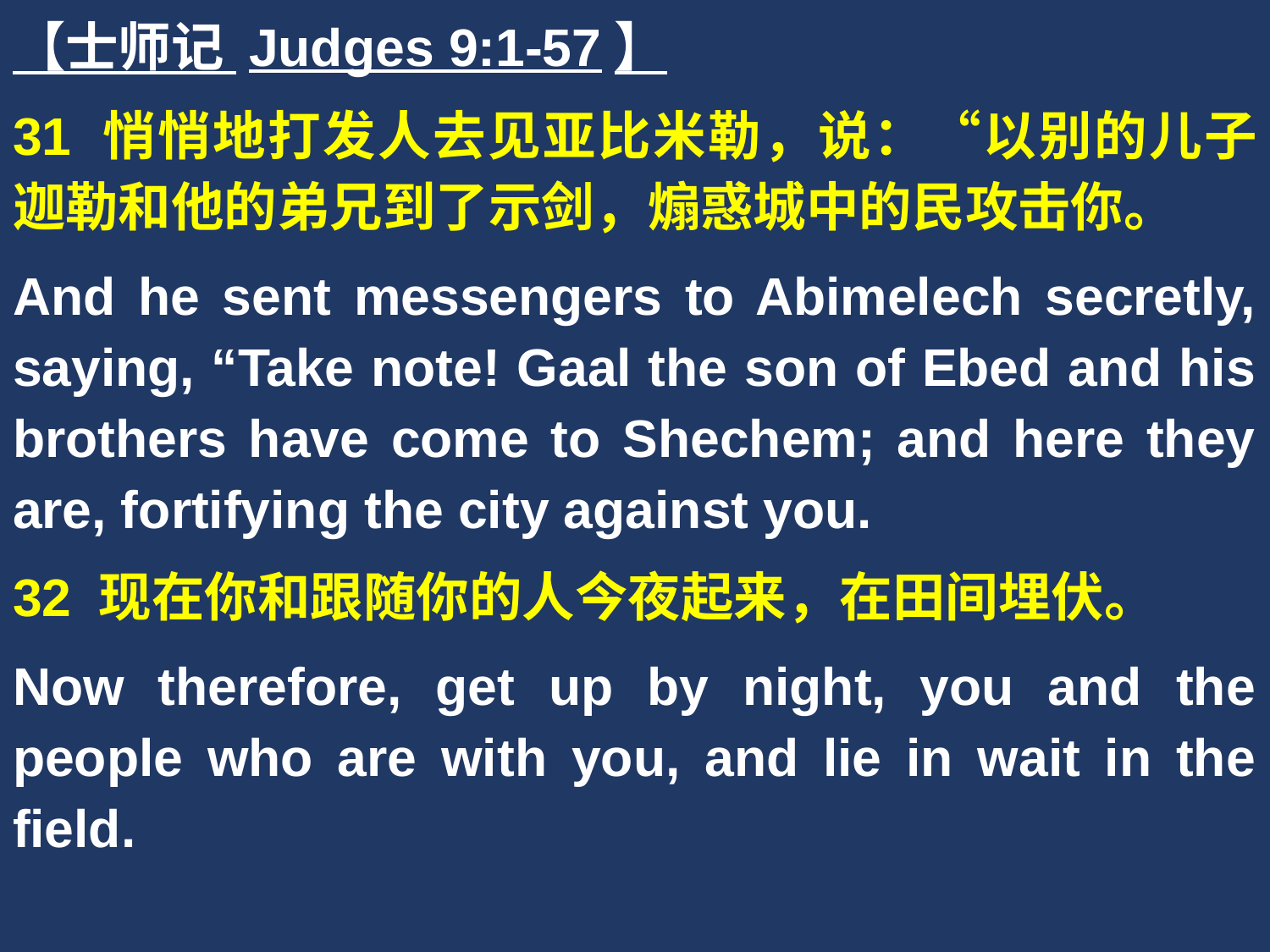

【士师记 Judges 9:1-57】
31 悄悄地打发人去见亚比米勒，说：“以别的儿子迦勒和他的弟兄到了示剑，煽惑城中的民攻击你。
And he sent messengers to Abimelech secretly, saying, “Take note! Gaal the son of Ebed and his brothers have come to Shechem; and here they are, fortifying the city against you.
32 现在你和跟随你的人今夜起来，在田间埋伏。
Now therefore, get up by night, you and the people who are with you, and lie in wait in the field.